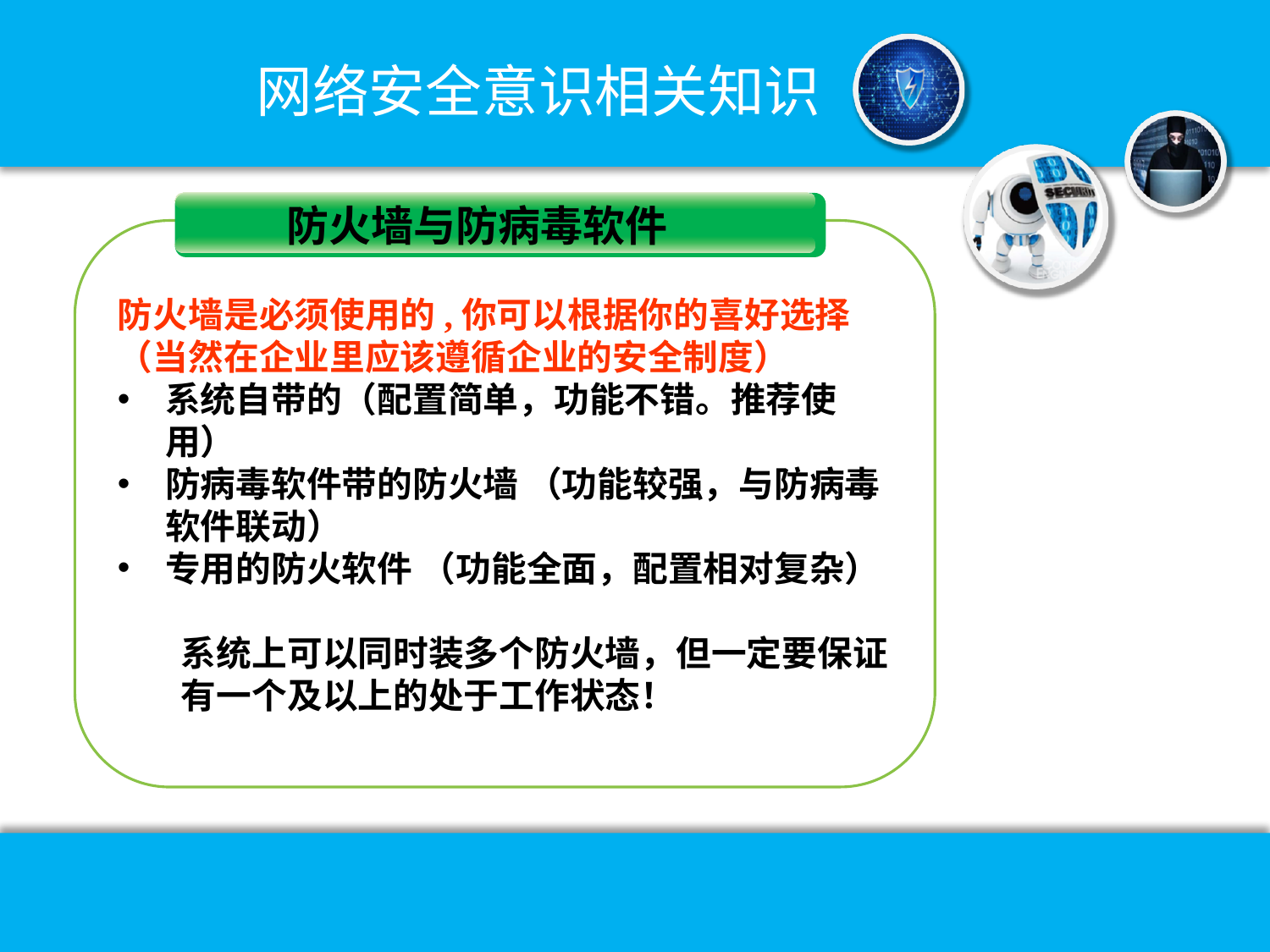

网络安全意识相关知识

防火墙与防病毒软件

防火墙是必须使用的,你可以根据你的喜好选择（当然在企业里应该遵循企业的安全制度）
系统自带的（配置简单，功能不错。推荐使用）
防病毒软件带的防火墙 （功能较强，与防病毒软件联动）
专用的防火软件 （功能全面，配置相对复杂）

系统上可以同时装多个防火墙，但一定要保证有一个及以上的处于工作状态！